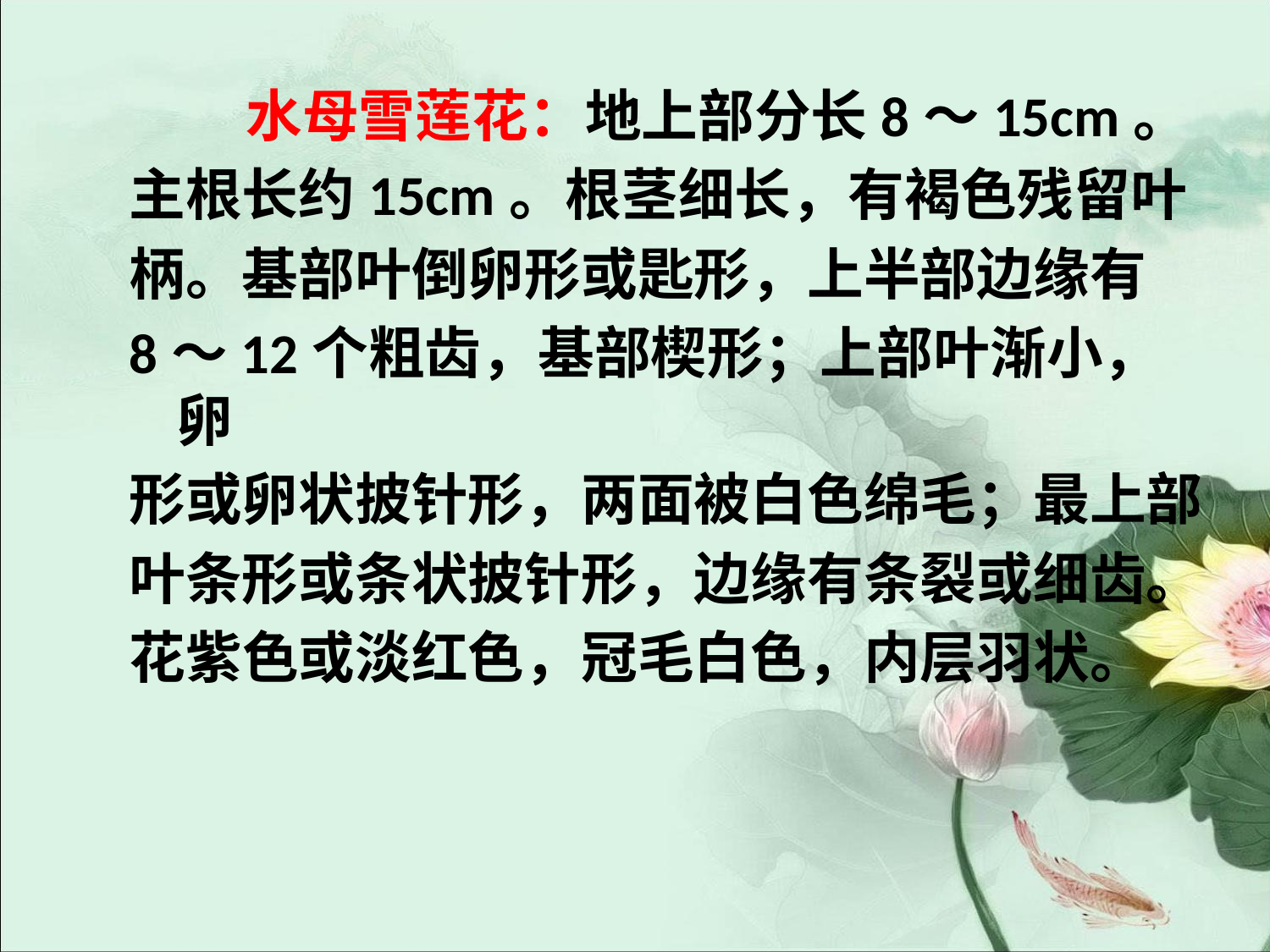

#
        水母雪莲花：地上部分长8～15cm。
主根长约15cm。根茎细长，有褐色残留叶
柄。基部叶倒卵形或匙形，上半部边缘有
8～12个粗齿，基部楔形；上部叶渐小，卵
形或卵状披针形，两面被白色绵毛；最上部
叶条形或条状披针形，边缘有条裂或细齿。
花紫色或淡红色，冠毛白色，内层羽状。